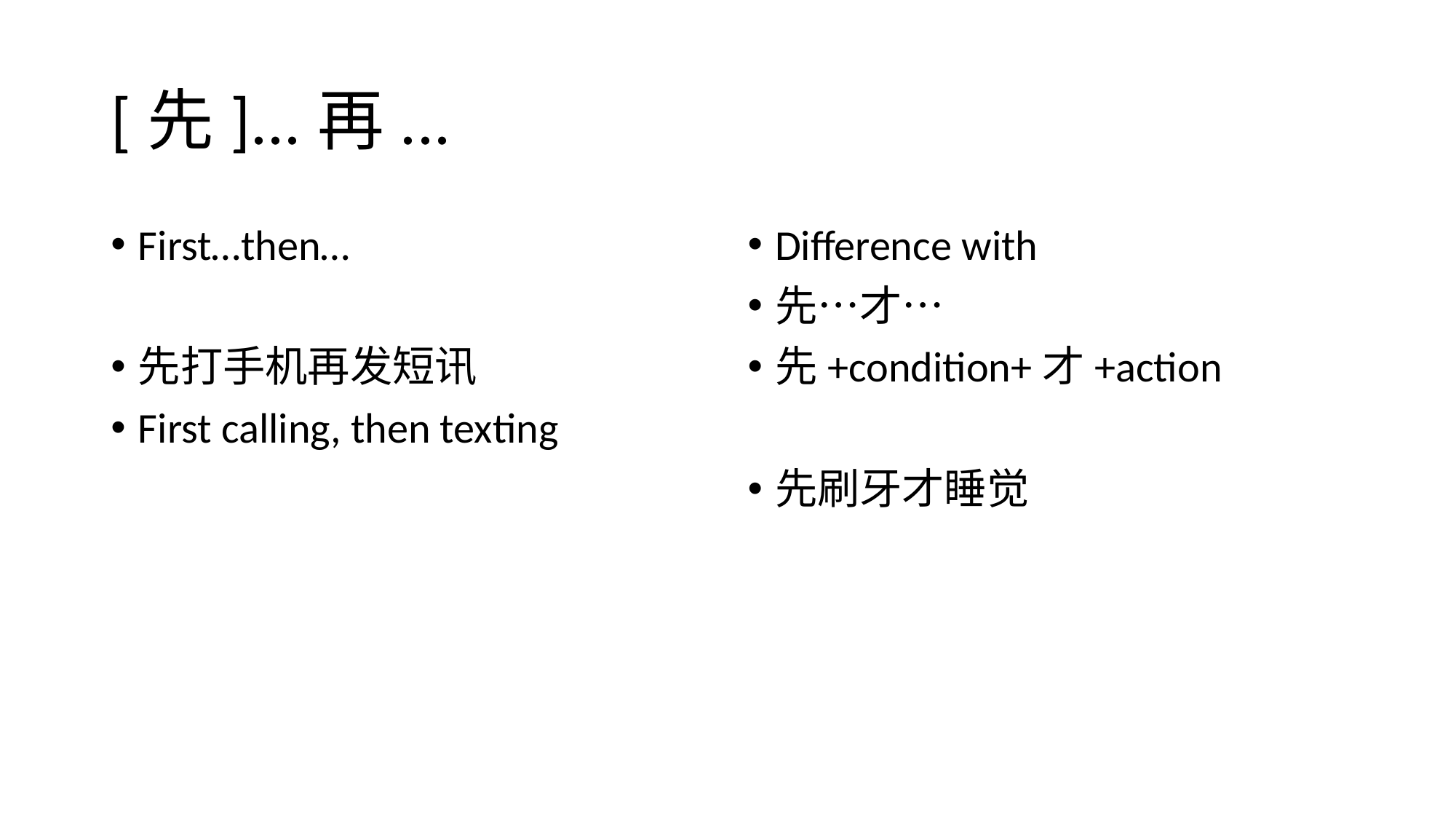

# [先]...再...
First…then…

先打手机再发短讯
First calling, then texting
Difference with
先…才…
先+condition+才+action

先刷牙才睡觉